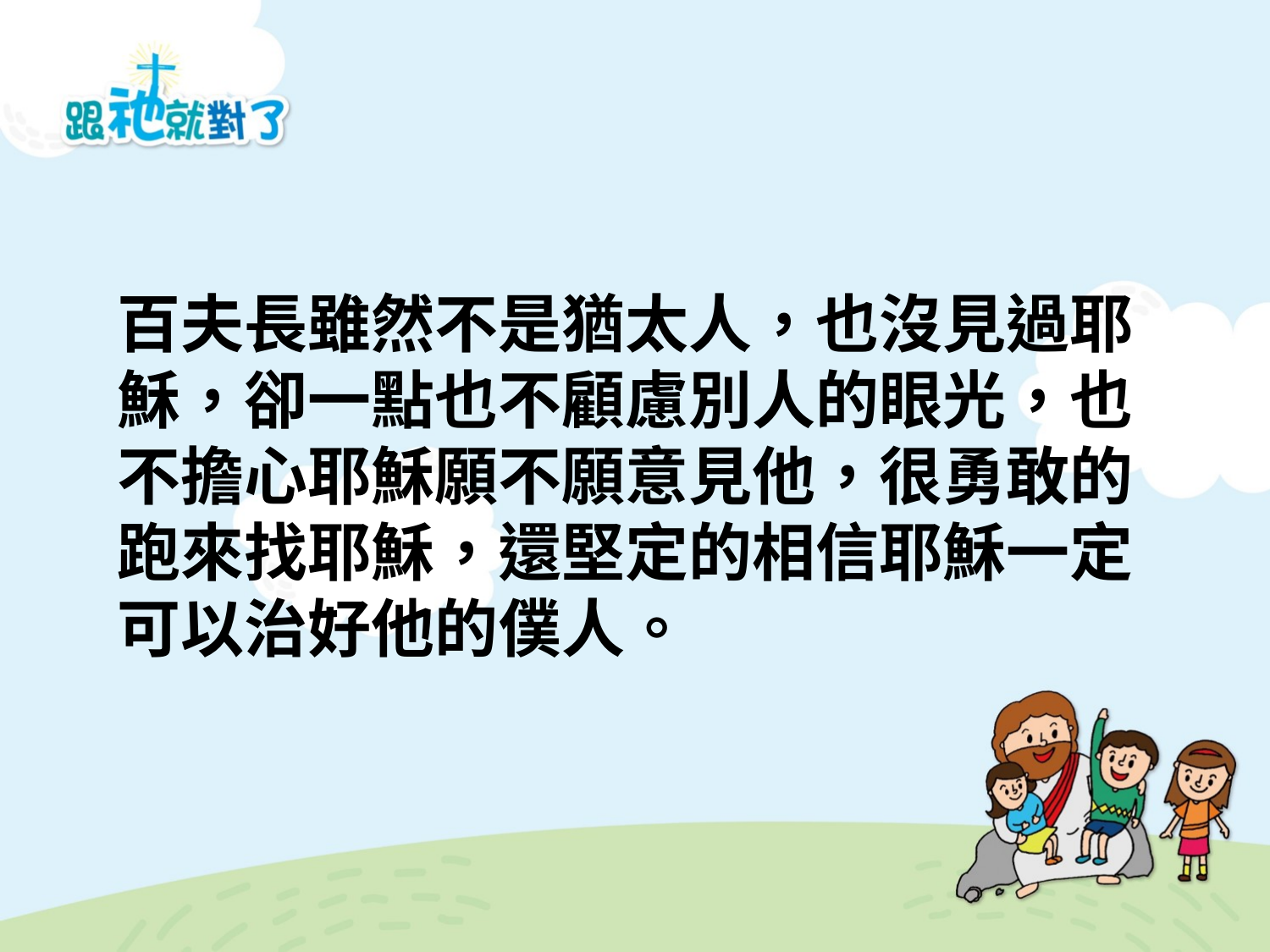

百夫長雖然不是猶太人，也沒見過耶穌，卻一點也不顧慮別人的眼光，也不擔心耶穌願不願意見他，很勇敢的跑來找耶穌，還堅定的相信耶穌一定可以治好他的僕人。